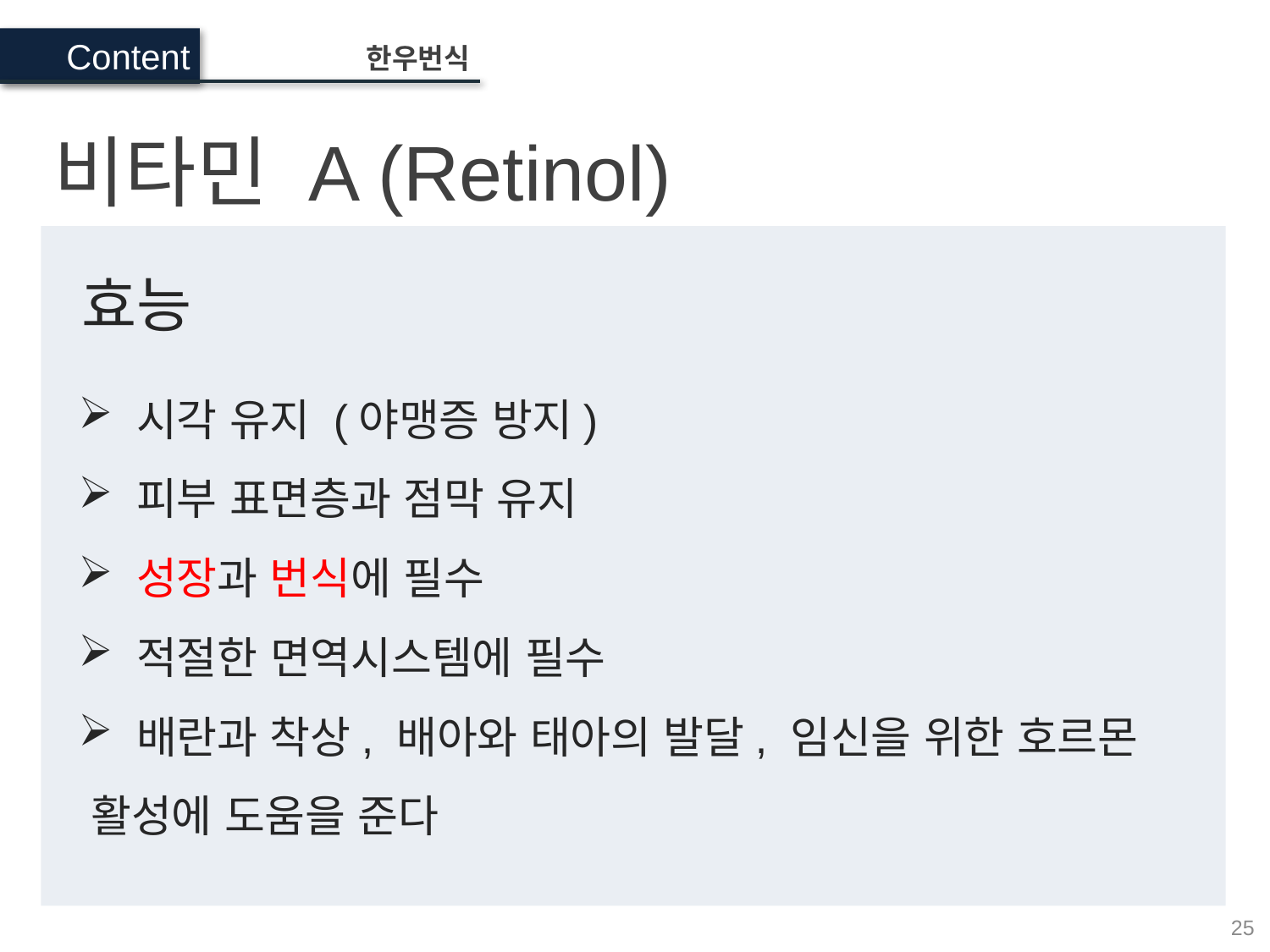

Content
한우번식
비타민 A (Retinol)
 효능
 시각 유지 (야맹증 방지)
 피부 표면층과 점막 유지
 성장과 번식에 필수
 적절한 면역시스템에 필수
 배란과 착상, 배아와 태아의 발달, 임신을 위한 호르몬 활성에 도움을 준다

25